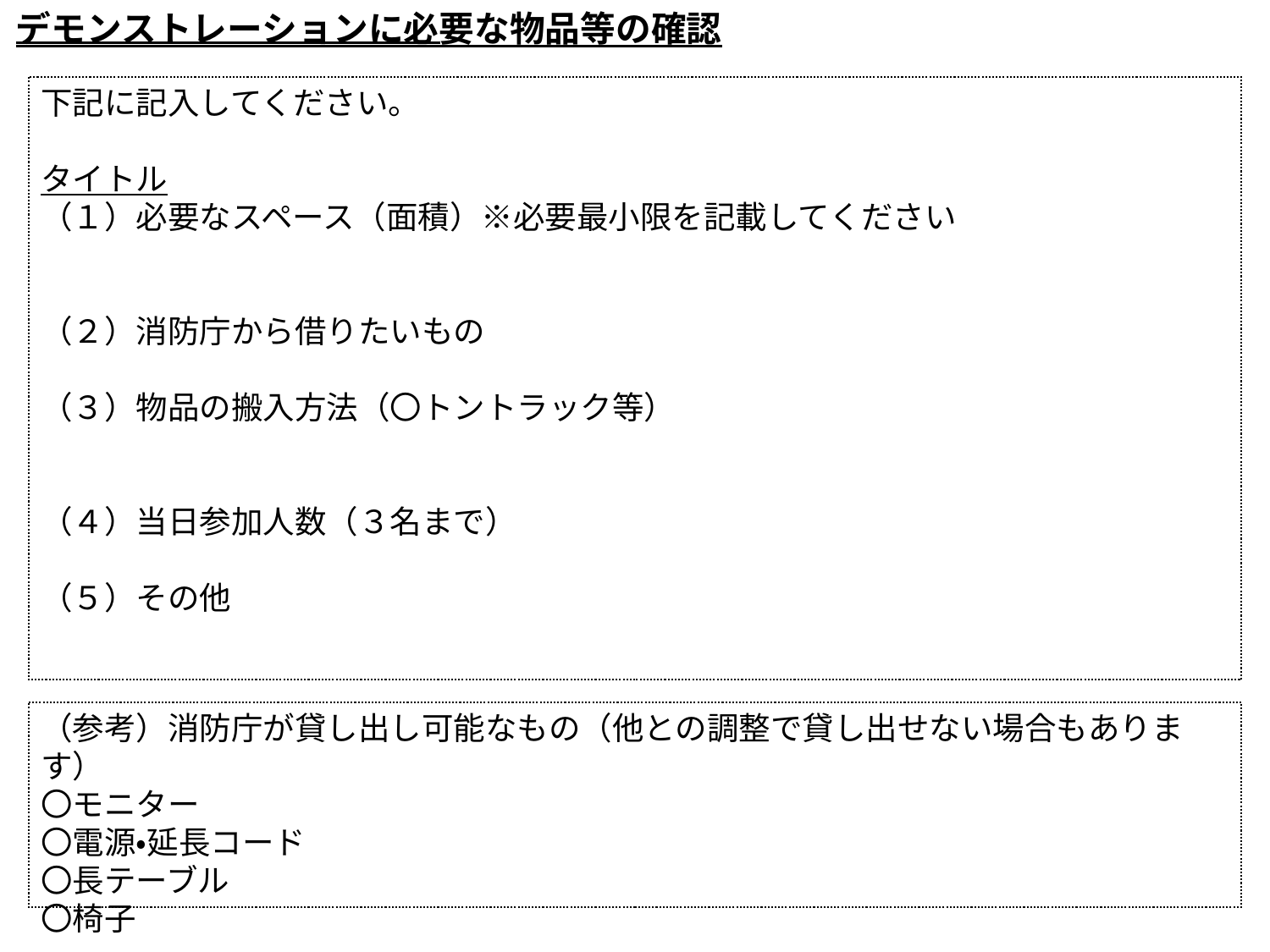

デモンストレーションに必要な物品等の確認
下記に記入してください。

タイトル
（１）必要なスペース（面積）※必要最小限を記載してください

（２）消防庁から借りたいもの

（３）物品の搬入方法（〇トントラック等）

（４）当日参加人数（３名まで）

（５）その他

記入用紙
（このページを最終のページとして提出ください）
（参考）消防庁が貸し出し可能なもの（他との調整で貸し出せない場合もあります）
〇モニター
〇電源・延長コード
〇長テーブル
〇椅子